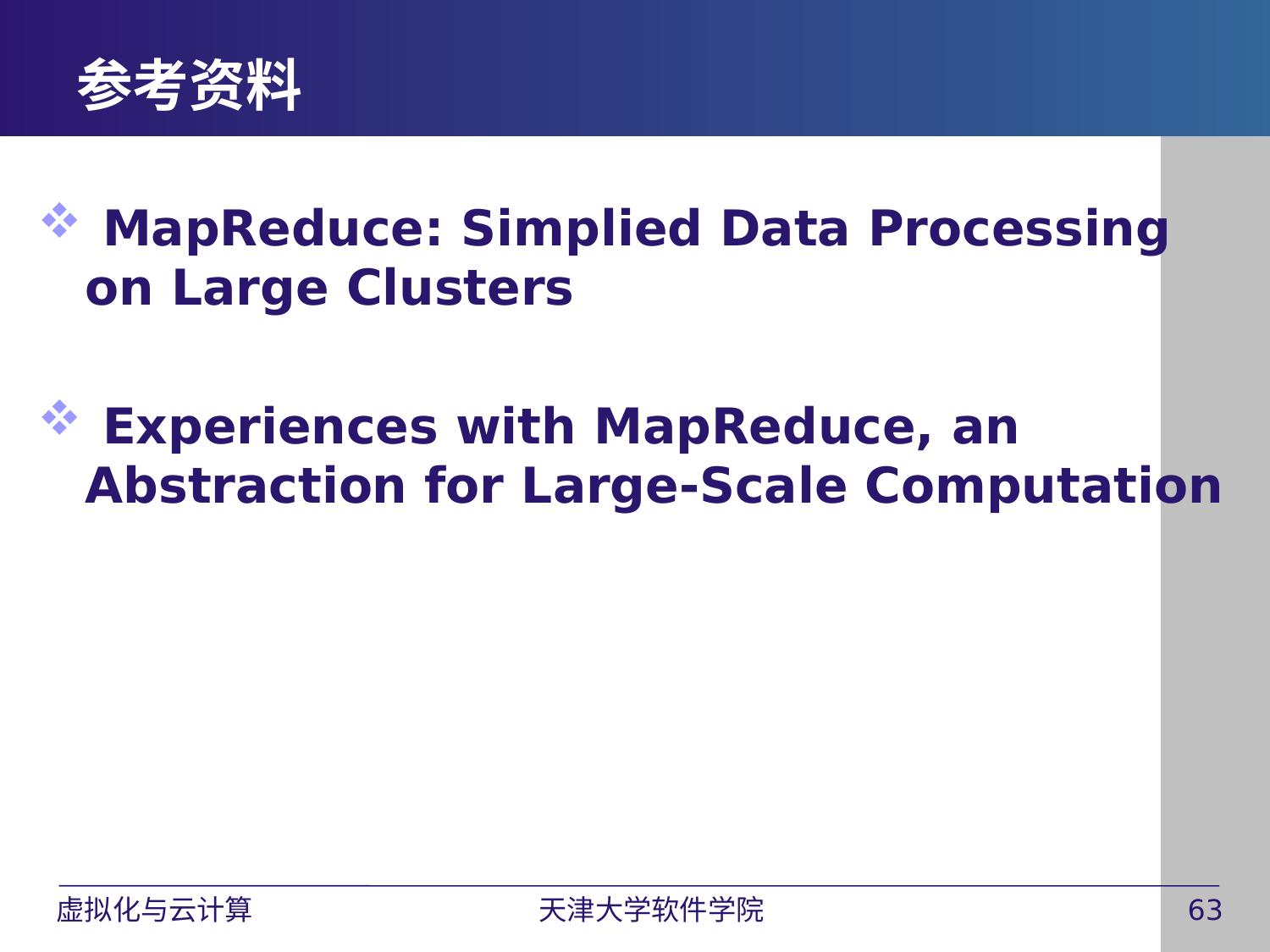

# 参考资料
 MapReduce: Simplied Data Processing on Large Clusters

 Experiences with MapReduce, an Abstraction for Large-Scale Computation